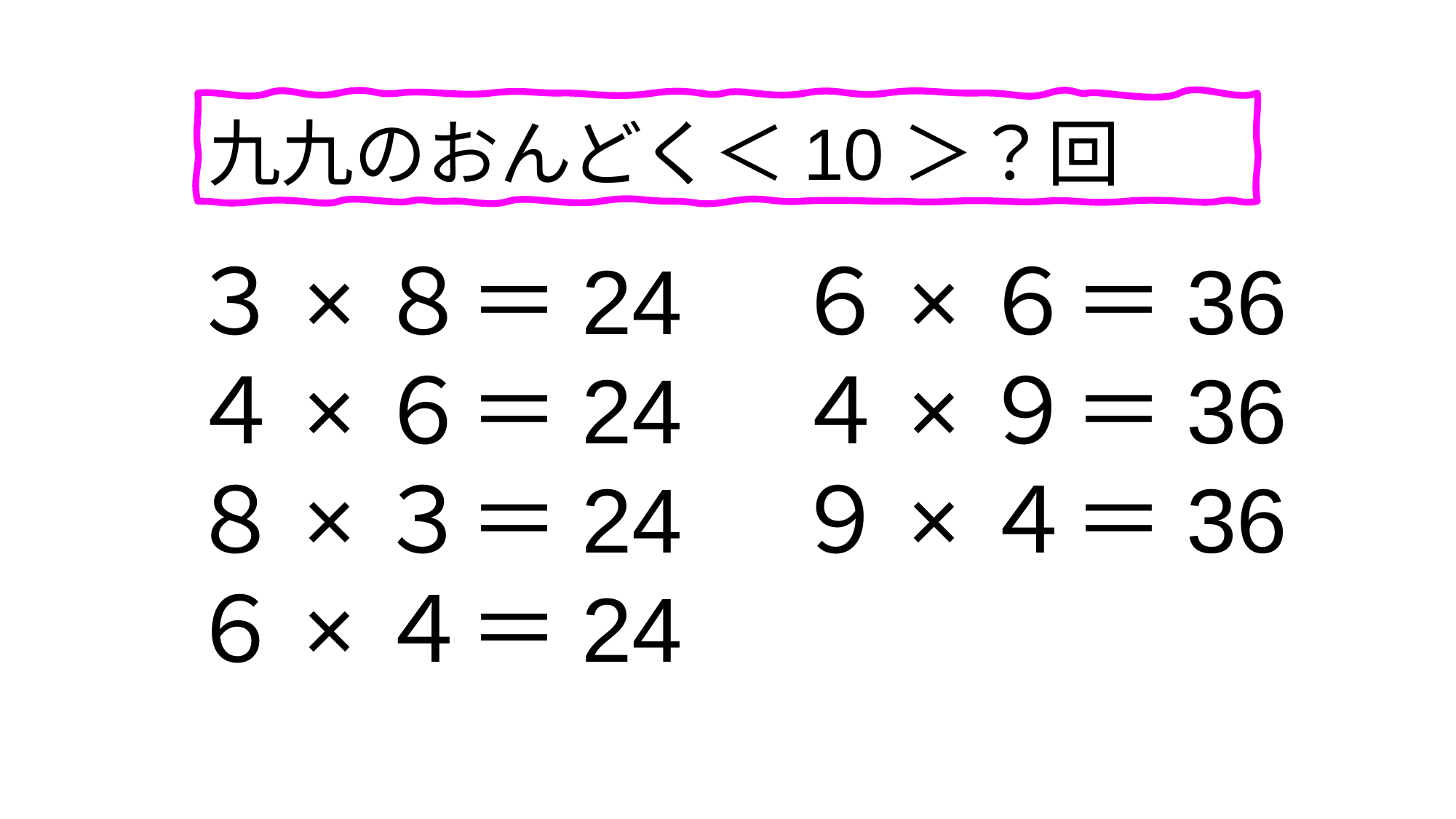

九九のおんどく＜10＞？回
３×８＝24
４×６＝24
８×３＝24
６×４＝24
６×６＝36
４×９＝36
９×４＝36